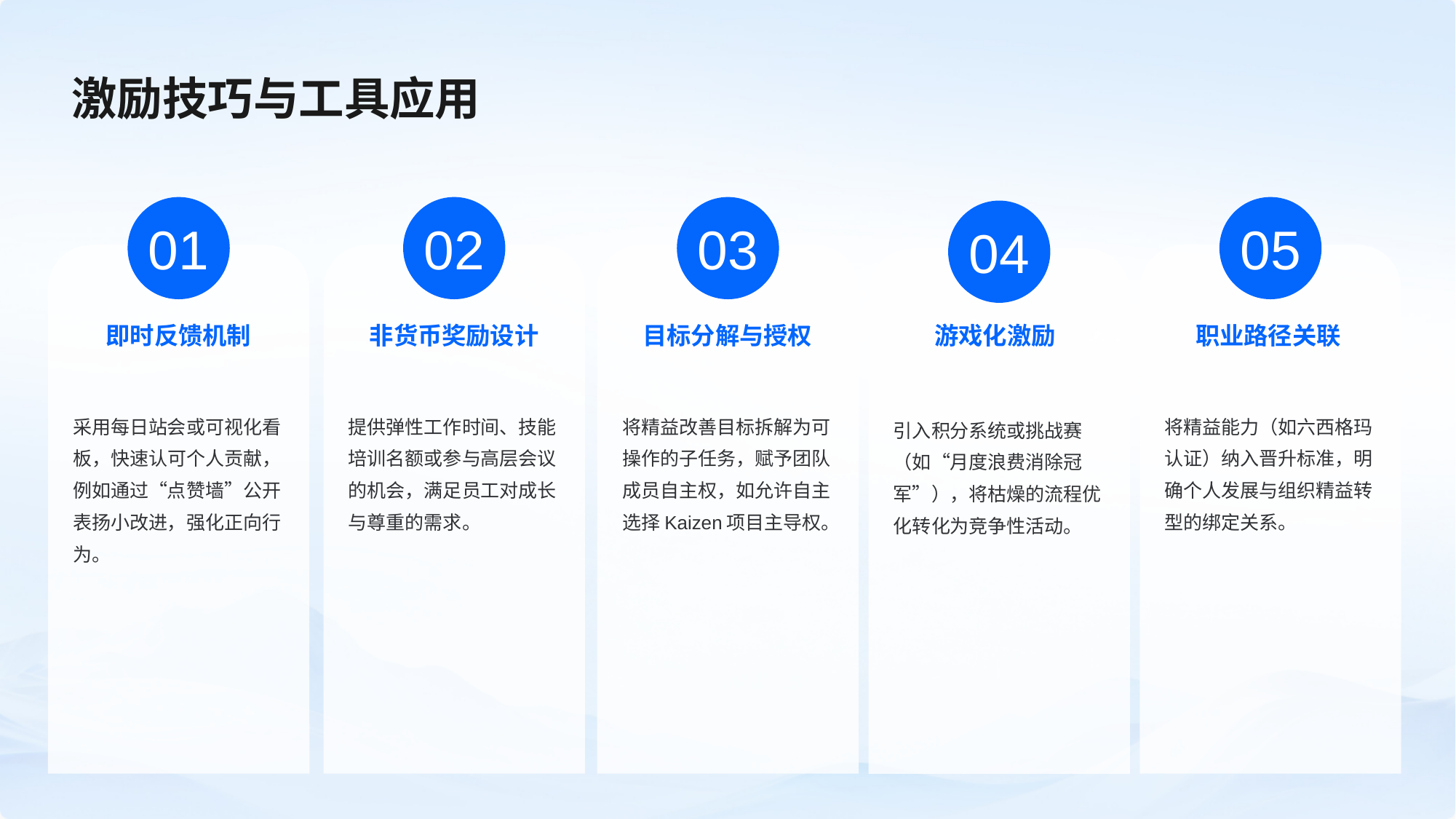

激励技巧与工具应用

01
02
03
05
04

即时反馈机制
非货币奖励设计
目标分解与授权
游戏化激励
职业路径关联
采用每日站会或可视化看板，快速认可个人贡献，例如通过“点赞墙”公开表扬小改进，强化正向行为。
提供弹性工作时间、技能培训名额或参与高层会议的机会，满足员工对成长与尊重的需求。
将精益改善目标拆解为可操作的子任务，赋予团队成员自主权，如允许自主选择Kaizen项目主导权。
将精益能力（如六西格玛认证）纳入晋升标准，明确个人发展与组织精益转型的绑定关系。
引入积分系统或挑战赛（如“月度浪费消除冠军”），将枯燥的流程优化转化为竞争性活动。